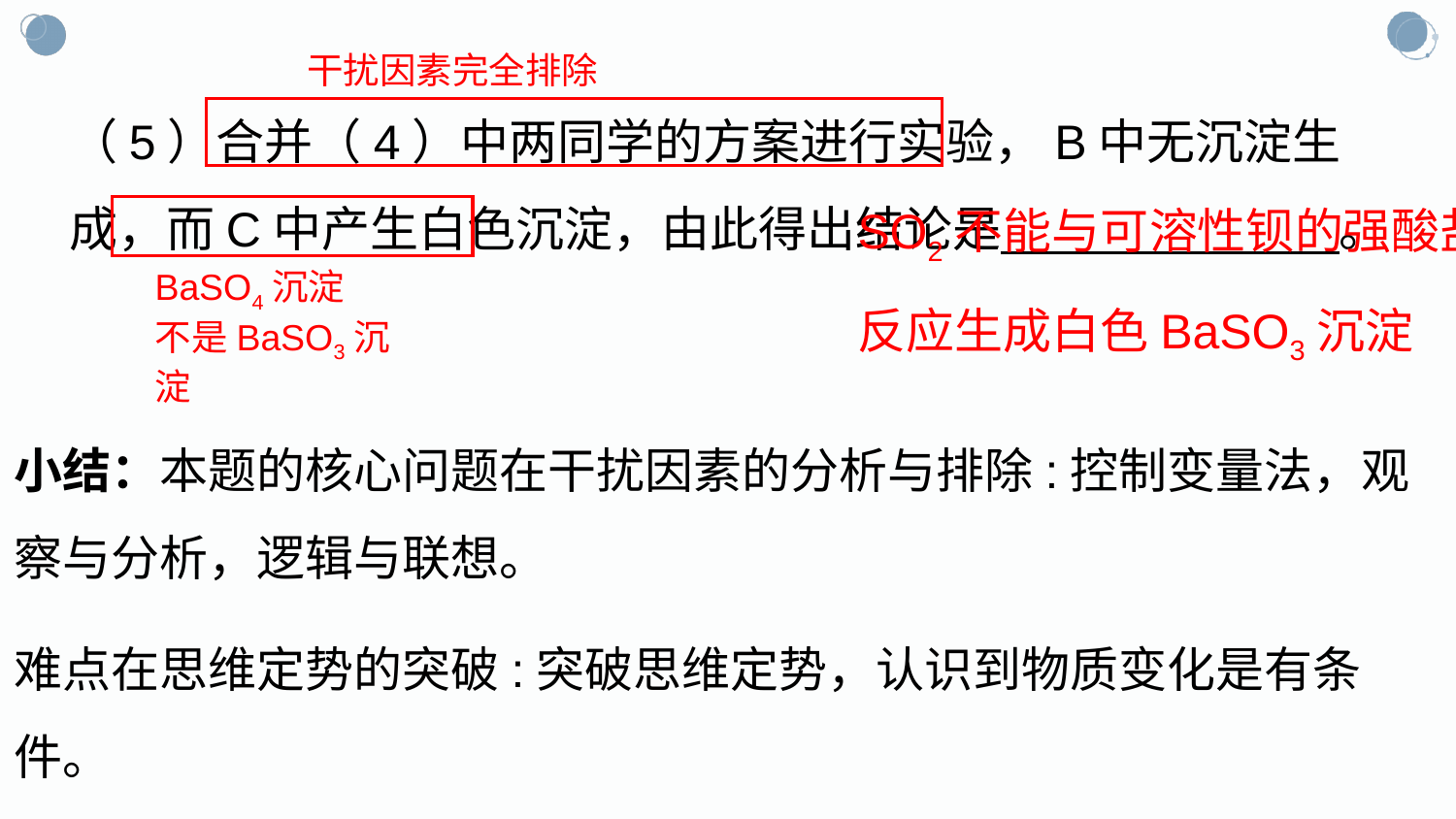

干扰因素完全排除
（5）合并（4）中两同学的方案进行实验，B中无沉淀生成，而C中产生白色沉淀，由此得出结论是                               。

SO2不能与可溶性钡的强酸盐
反应生成白色BaSO3沉淀

BaSO4沉淀
不是BaSO3沉淀

小结：本题的核心问题在干扰因素的分析与排除:控制变量法，观察与分析，逻辑与联想。
难点在思维定势的突破:突破思维定势，认识到物质变化是有条件。